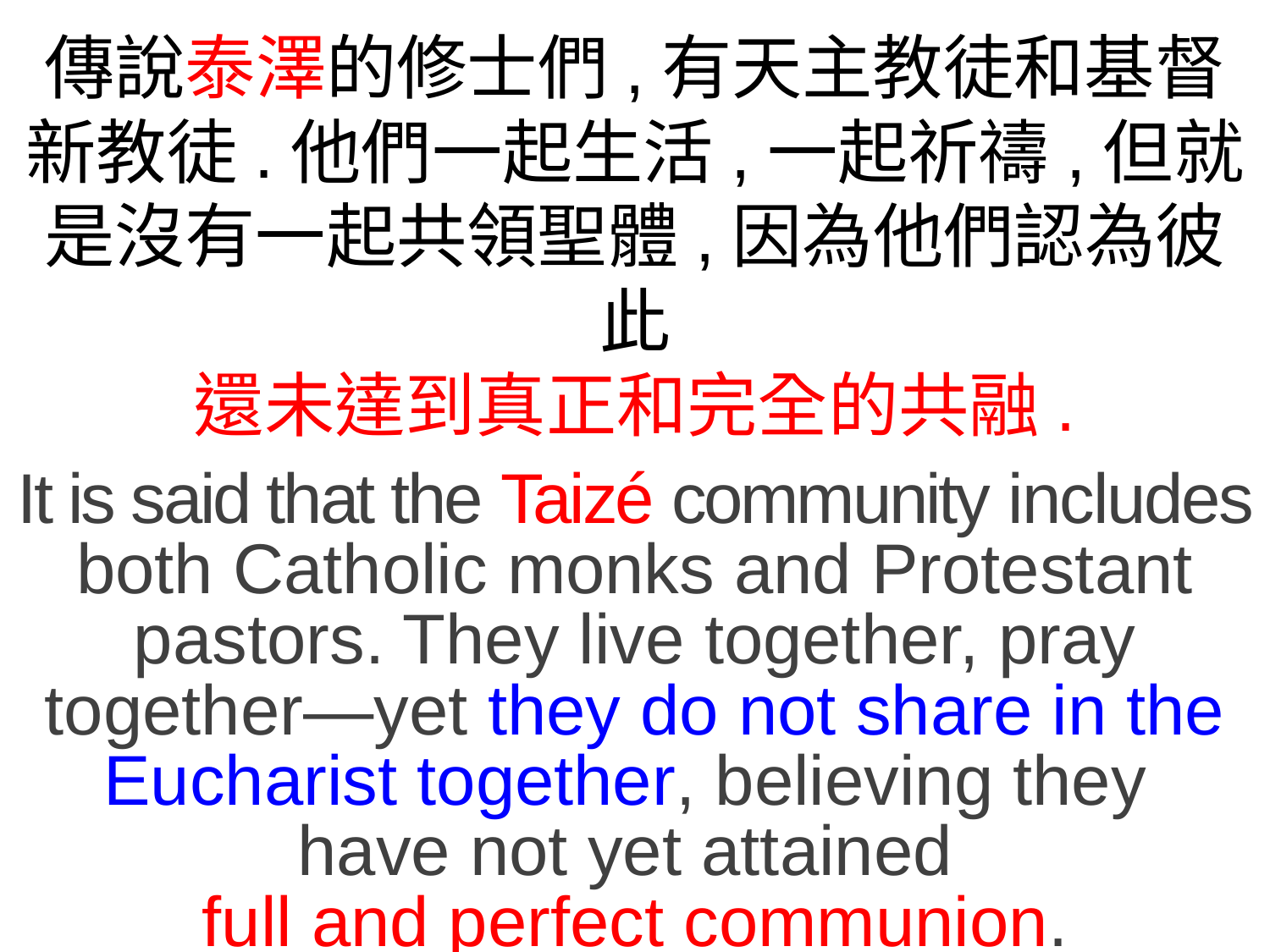

傳說泰澤的修士們,有天主教徒和基督新教徒.他們一起生活,一起祈禱,但就是沒有一起共領聖體,因為他們認為彼此
還未達到真正和完全的共融.
It is said that the Taizé community includes both Catholic monks and Protestant pastors. They live together, pray together—yet they do not share in the Eucharist together, believing they
have not yet attained
full and perfect communion.